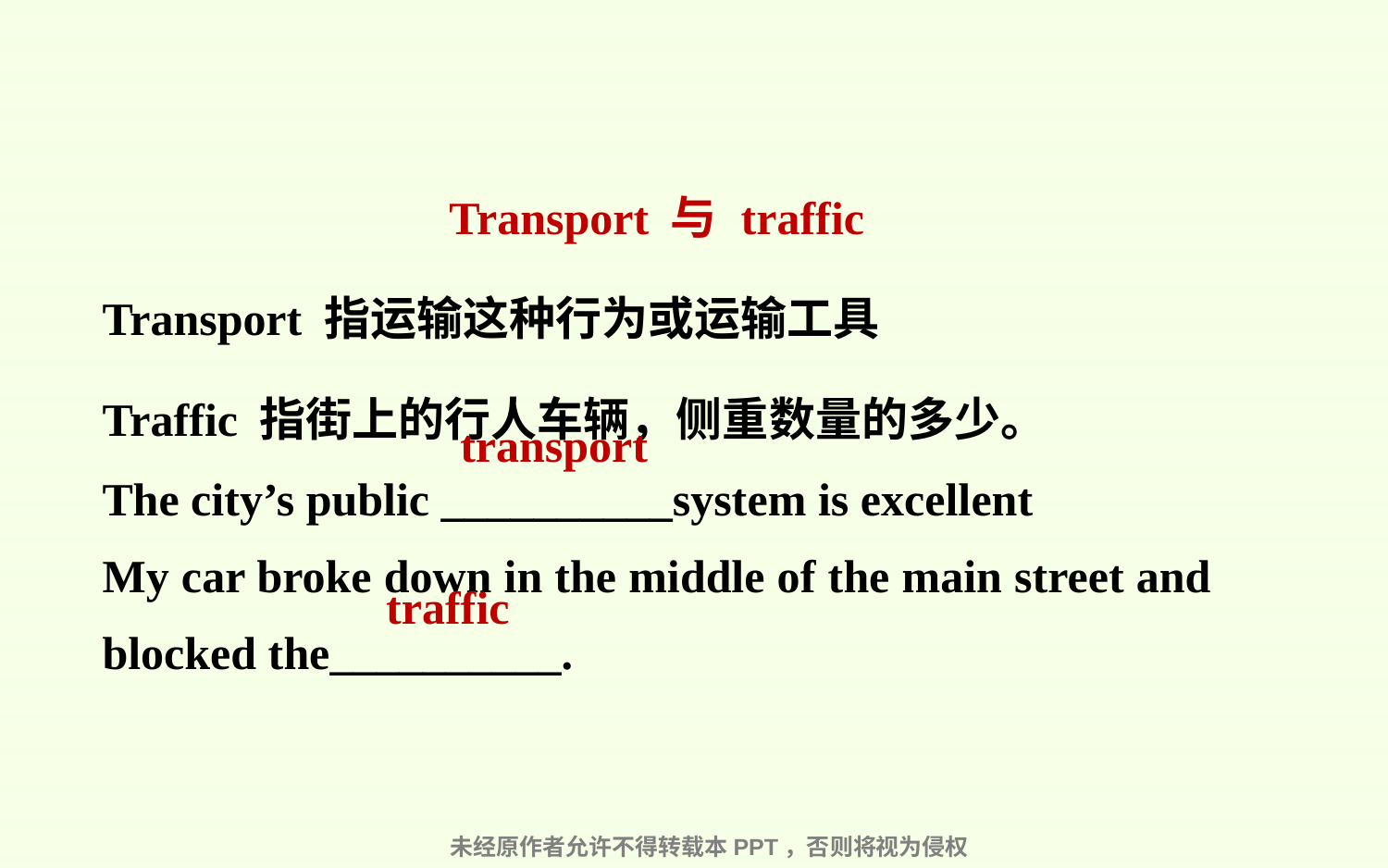

| Transport 与 traffic Transport 指运输这种行为或运输工具 Traffic 指街上的行人车辆，侧重数量的多少。 The city’s public \_\_\_\_\_\_\_\_\_\_system is excellent My car broke down in the middle of the main street and blocked the\_\_\_\_\_\_\_\_\_\_. |
| --- |
transport
 traffic